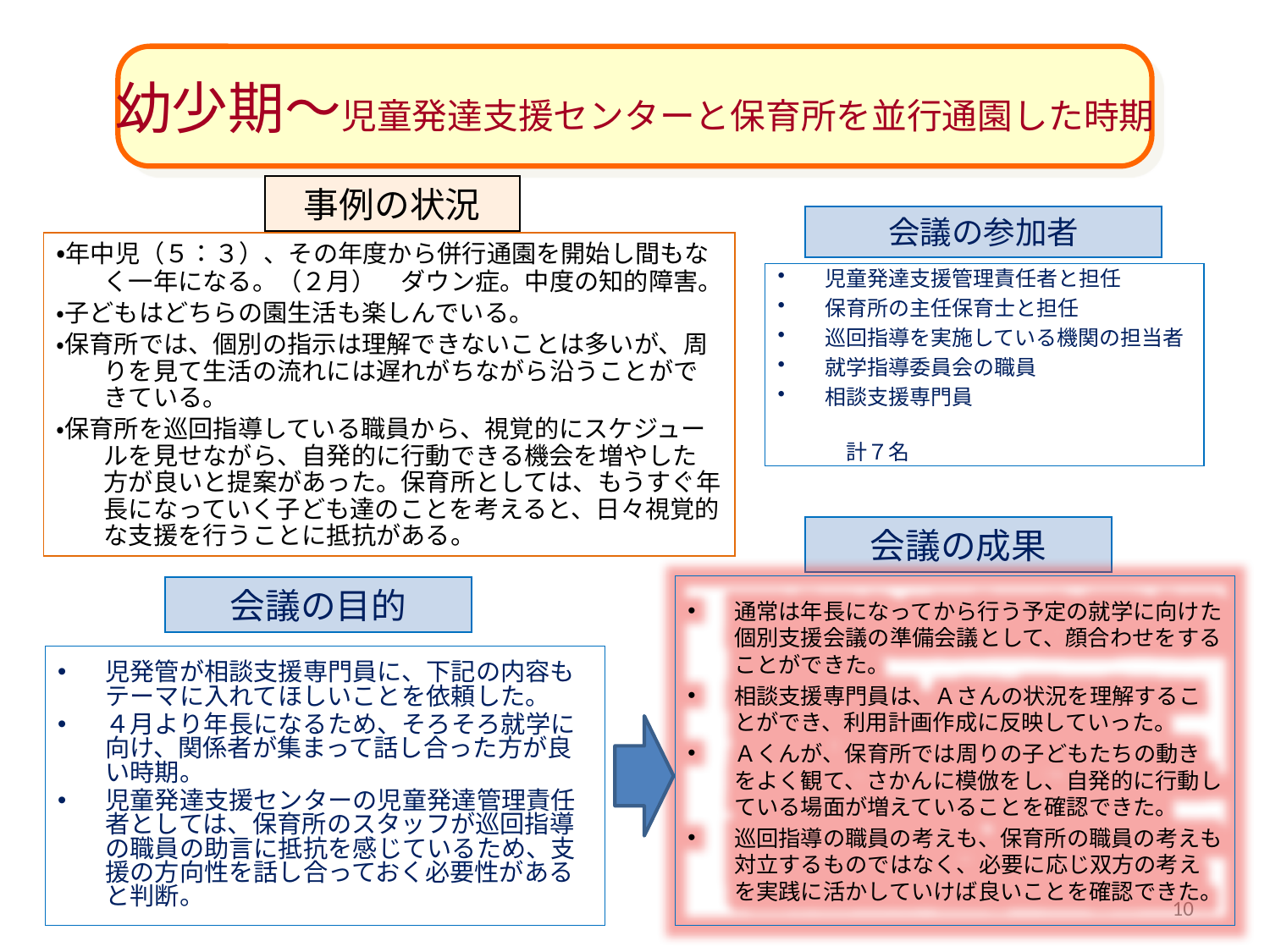

幼少期～児童発達支援センターと保育所を並行通園した時期
事例の状況
会議の参加者
・年中児（５：３）、その年度から併行通園を開始し間もなく一年になる。（２月）　ダウン症。中度の知的障害。
・子どもはどちらの園生活も楽しんでいる。
・保育所では、個別の指示は理解できないことは多いが、周りを見て生活の流れには遅れがちながら沿うことができている。
・保育所を巡回指導している職員から、視覚的にスケジュールを見せながら、自発的に行動できる機会を増やした方が良いと提案があった。保育所としては、もうすぐ年長になっていく子ども達のことを考えると、日々視覚的な支援を行うことに抵抗がある。
児童発達支援管理責任者と担任
保育所の主任保育士と担任
巡回指導を実施している機関の担当者
就学指導委員会の職員
相談支援専門員
　　　　　　　　　　　　　　　　　　　　計７名
会議の成果
会議の目的
通常は年長になってから行う予定の就学に向けた個別支援会議の準備会議として、顔合わせをすることができた。
相談支援専門員は、Ａさんの状況を理解することができ、利用計画作成に反映していった。
Ａくんが、保育所では周りの子どもたちの動きをよく観て、さかんに模倣をし、自発的に行動している場面が増えていることを確認できた。
巡回指導の職員の考えも、保育所の職員の考えも対立するものではなく、必要に応じ双方の考えを実践に活かしていけば良いことを確認できた。
児発管が相談支援専門員に、下記の内容もテーマに入れてほしいことを依頼した。
４月より年長になるため、そろそろ就学に向け、関係者が集まって話し合った方が良い時期。
児童発達支援センターの児童発達管理責任者としては、保育所のスタッフが巡回指導の職員の助言に抵抗を感じているため、支援の方向性を話し合っておく必要性があると判断。

10